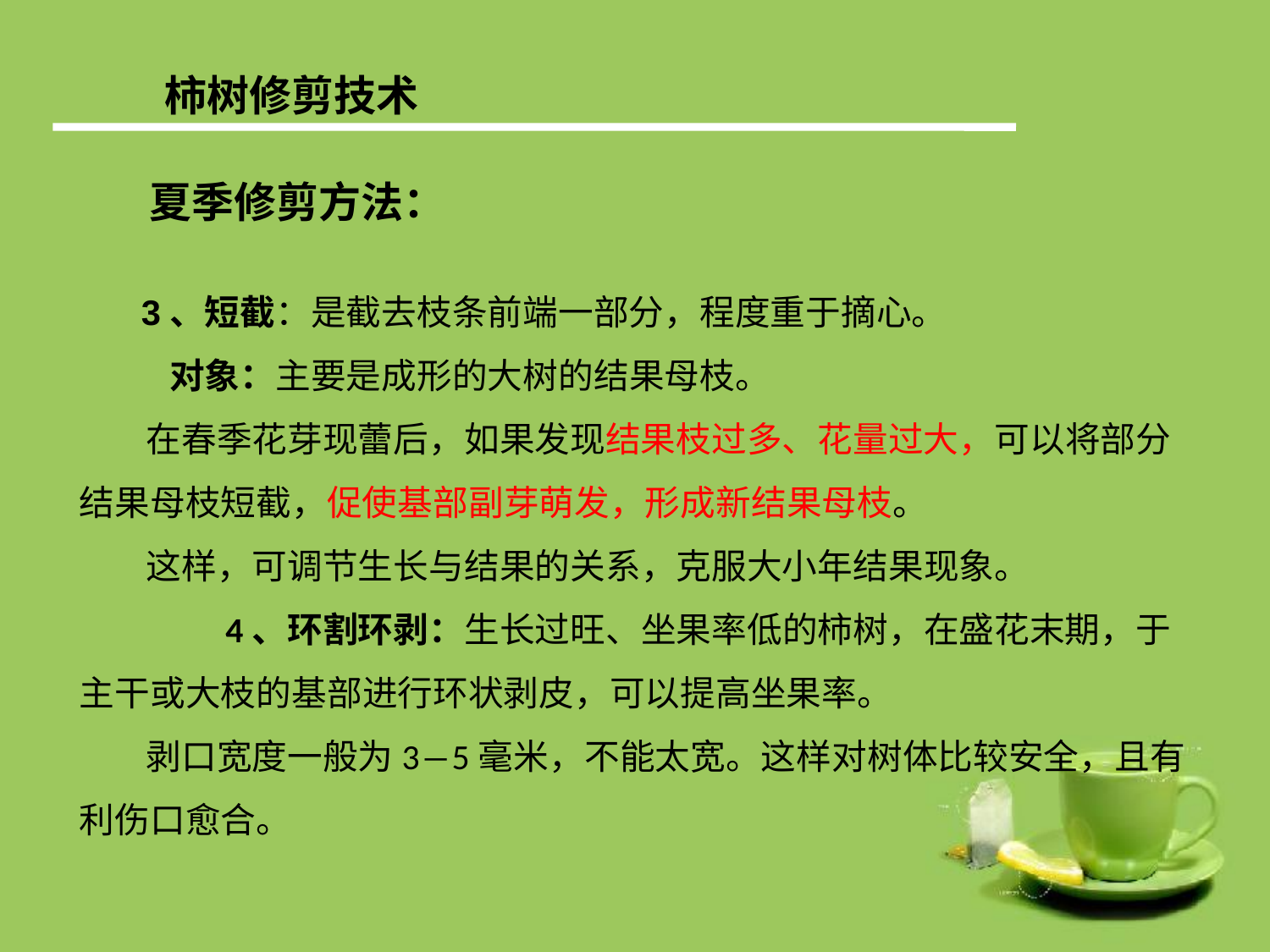

柿树修剪技术

  夏季修剪方法：

  3、短截：是截去枝条前端一部分，程度重于摘心。
     对象：主要是成形的大树的结果母枝。
  在春季花芽现蕾后，如果发现结果枝过多、花量过大，可以将部分结果母枝短截，促使基部副芽萌发，形成新结果母枝。
  这样，可调节生长与结果的关系，克服大小年结果现象。           4、环割环剥：生长过旺、坐果率低的柿树，在盛花末期，于主干或大枝的基部进行环状剥皮，可以提高坐果率。
  剥口宽度一般为3―5毫米，不能太宽。这样对树体比较安全，且有利伤口愈合。